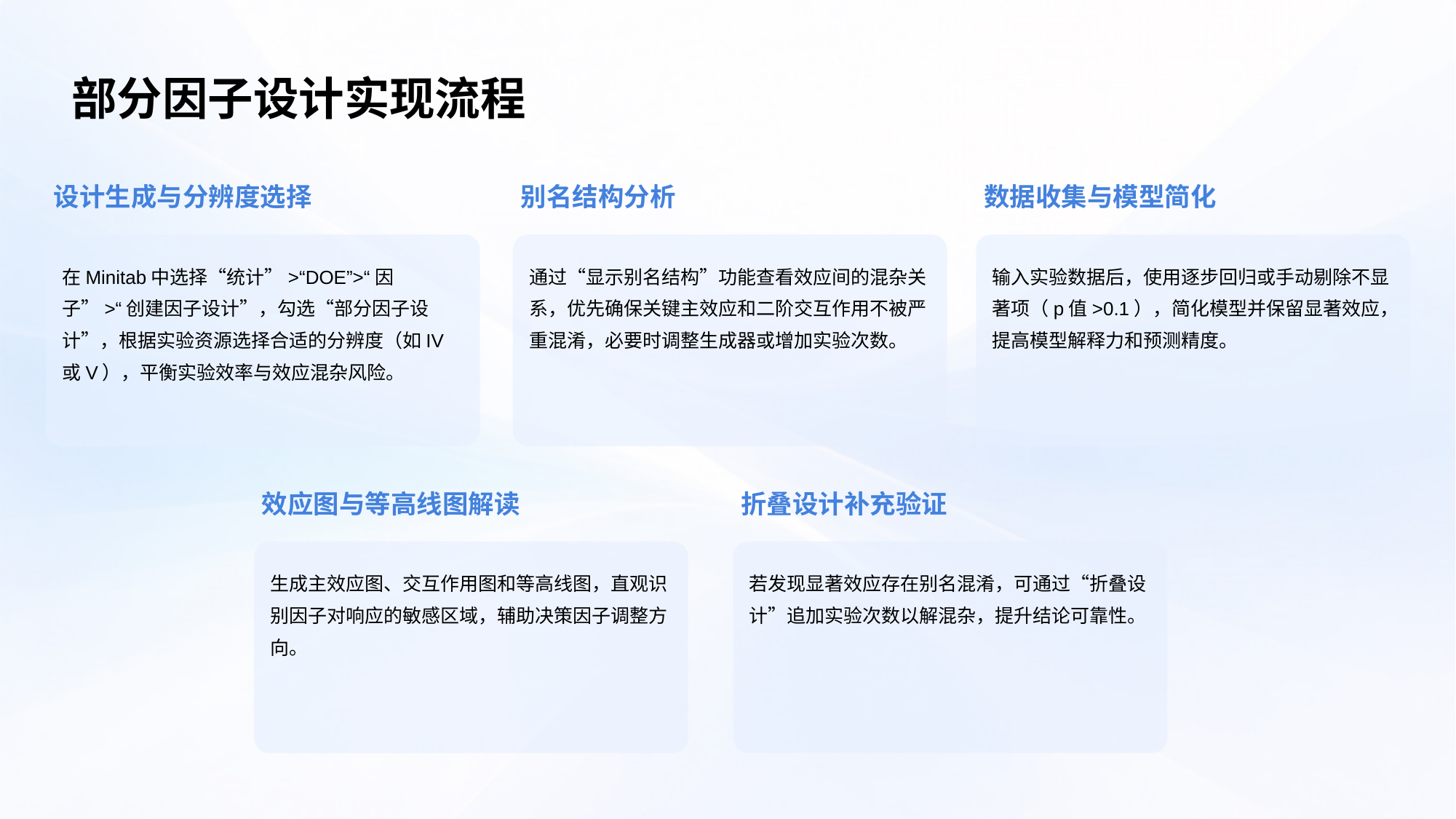

部分因子设计实现流程
设计生成与分辨度选择
别名结构分析
数据收集与模型简化

在Minitab中选择“统计”>“DOE”>“因子”>“创建因子设计”，勾选“部分因子设计”，根据实验资源选择合适的分辨度（如IV或V），平衡实验效率与效应混杂风险。
通过“显示别名结构”功能查看效应间的混杂关系，优先确保关键主效应和二阶交互作用不被严重混淆，必要时调整生成器或增加实验次数。
输入实验数据后，使用逐步回归或手动剔除不显著项（p值>0.1），简化模型并保留显著效应，提高模型解释力和预测精度。
效应图与等高线图解读
折叠设计补充验证

生成主效应图、交互作用图和等高线图，直观识别因子对响应的敏感区域，辅助决策因子调整方向。
若发现显著效应存在别名混淆，可通过“折叠设计”追加实验次数以解混杂，提升结论可靠性。